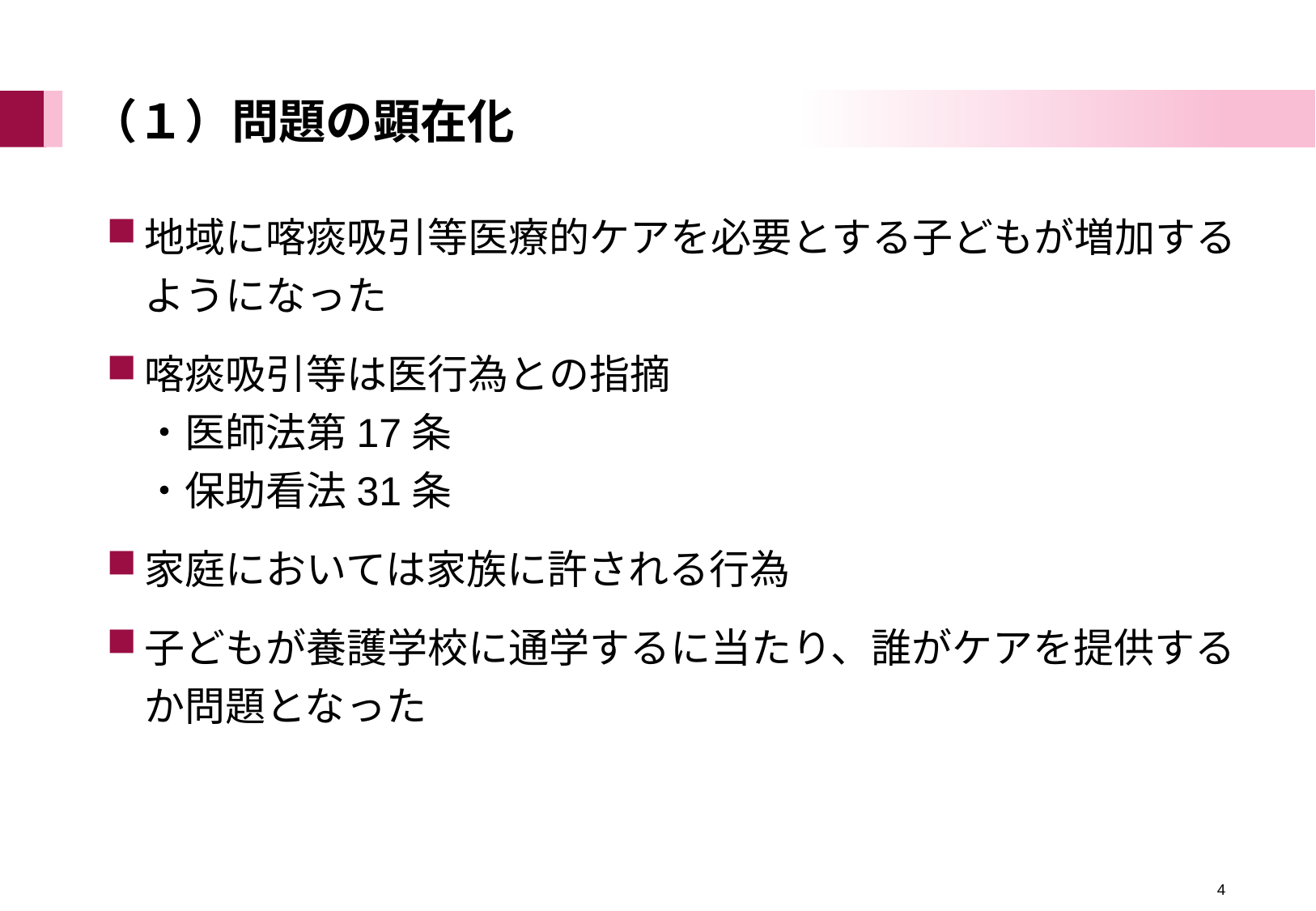

# （１）問題の顕在化
地域に喀痰吸引等医療的ケアを必要とする子どもが増加するようになった
喀痰吸引等は医行為との指摘
・医師法第17条
・保助看法31条
家庭においては家族に許される行為
子どもが養護学校に通学するに当たり、誰がケアを提供するか問題となった
　　　　　　　　　　　　　　　　　4